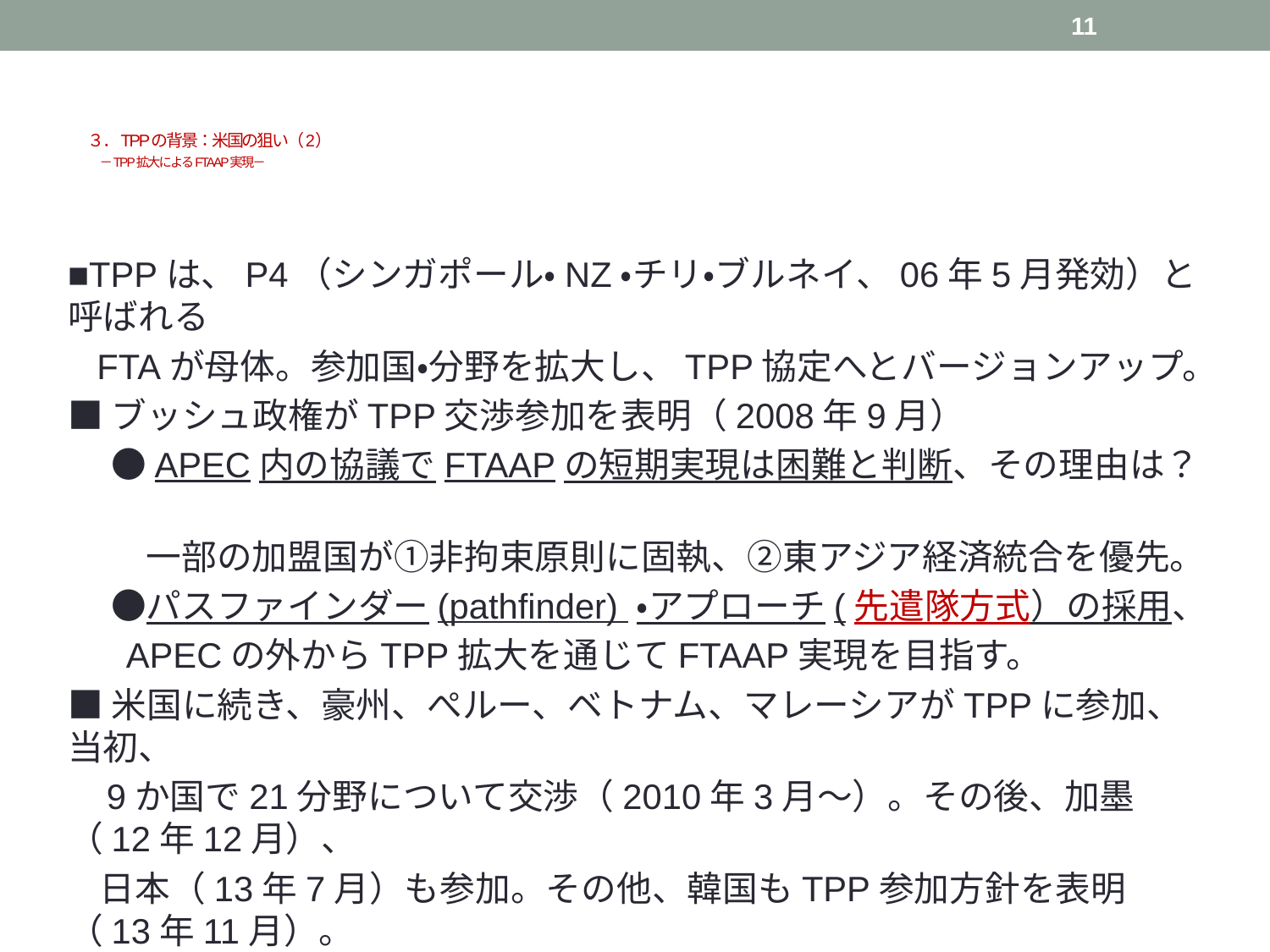

11
# ３．TPPの背景：米国の狙い（2） －TPP拡大によるFTAAP実現－
■TPPは、P4（シンガポール・NZ・チリ・ブルネイ、06年5月発効）と呼ばれる
   FTAが母体。参加国・分野を拡大し、TPP協定へとバージョンアップ。
■ブッシュ政権がTPP交渉参加を表明（2008年9月）
　 ●APEC内の協議でFTAAPの短期実現は困難と判断、その理由は？
　　 一部の加盟国が①非拘束原則に固執、②東アジア経済統合を優先。
　 ●パスファインダー(pathfinder) ・アプローチ(先遣隊方式）の採用、
      APECの外からTPP拡大を通じてFTAAP実現を目指す。
■米国に続き、豪州、ぺルー、ベトナム、マレーシアがTPPに参加、当初、
    9か国で21分野について交渉（2010年3月～）。その後、加墨（12年12月）、
   日本（13年7月）も参加。その他、韓国もTPP参加方針を表明（13年11月）。
　 タイ、フィリピンなどＡＳＥＡＮの一部、台湾などがTPP参加に関心。
■APEC横浜ビジョン（10年11月）：FTAAP実現の道筋（TPP・ASEAN+3・
　 ASEAN+6の3ルート）を提示。